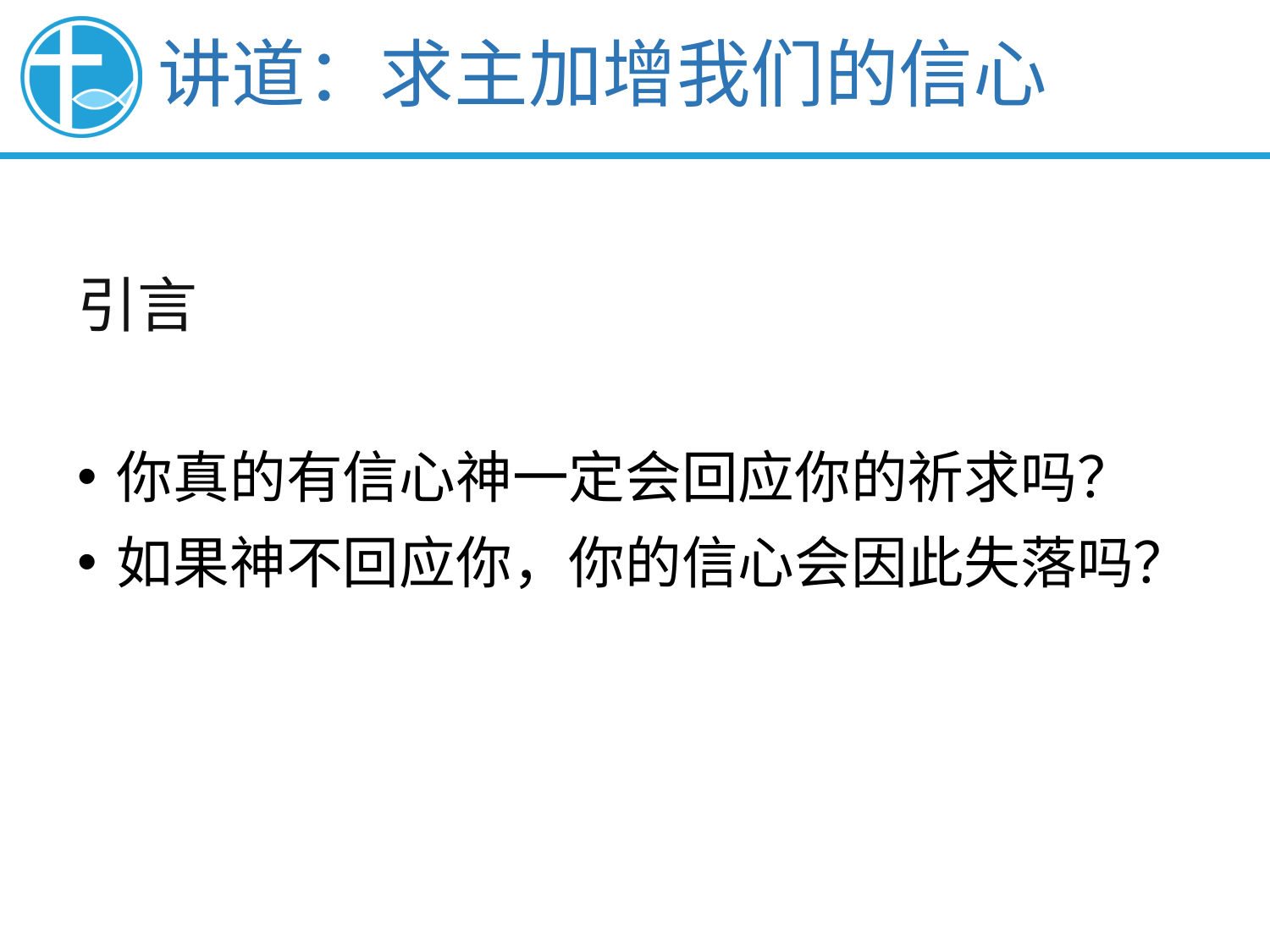

讲道：求主加增我们的信心
引言

你真的有信心神一定会回应你的祈求吗？
如果神不回应你，你的信心会因此失落吗？